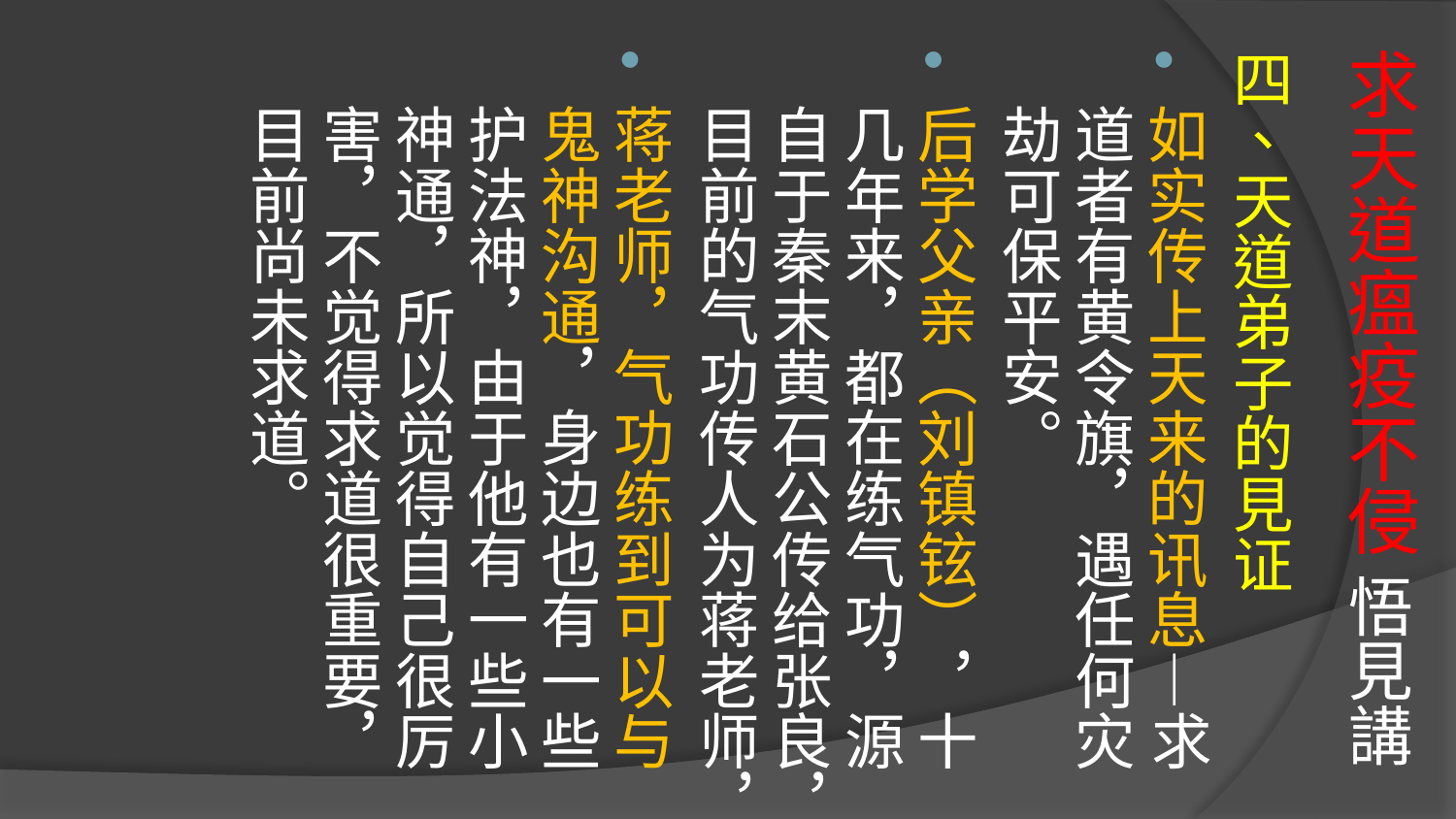

# 求天道瘟疫不侵 悟見講
四、天道弟子的見证
如实传上天来的讯息—求道者有黄令旗，遇任何灾劫可保平安。
后学父亲（刘镇铉），十几年来，都在练气功，源自于秦末黄石公传给张良，目前的气功传人为蒋老师，
蒋老师，气功练到可以与鬼神沟通，身边也有一些护法神，由于他有一些小神通，所以觉得自己很厉害，不觉得求道很重要，目前尚未求道。